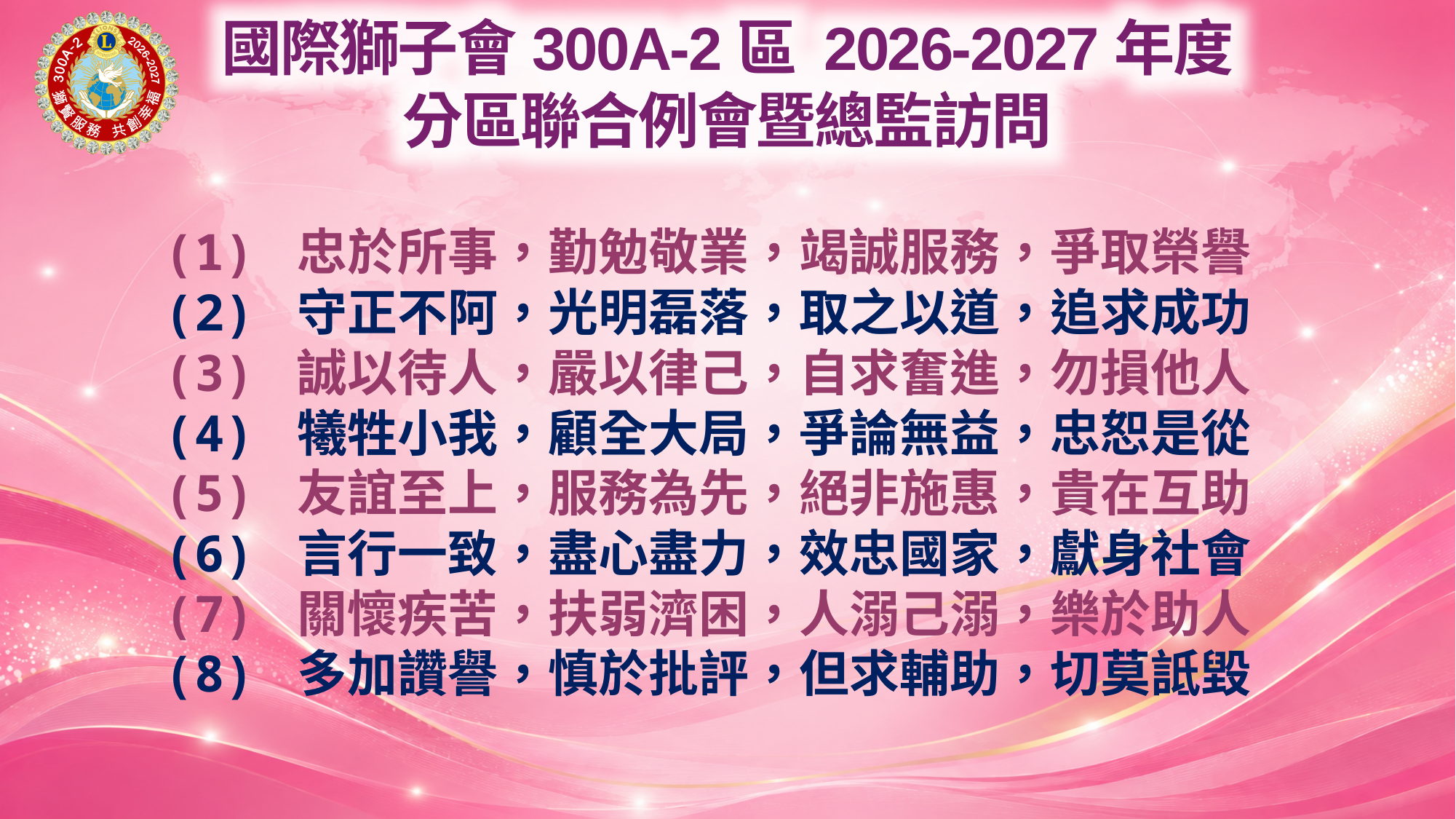

(1) 忠於所事，勤勉敬業，竭誠服務，爭取榮譽
(2) 守正不阿，光明磊落，取之以道，追求成功
(3) 誠以待人，嚴以律己，自求奮進，勿損他人
(4) 犧牲小我，顧全大局，爭論無益，忠恕是從
(5) 友誼至上，服務為先，絕非施惠，貴在互助
(6) 言行一致，盡心盡力，效忠國家，獻身社會
(7) 關懷疾苦，扶弱濟困，人溺己溺，樂於助人
(8) 多加讚譽，慎於批評，但求輔助，切莫詆毀